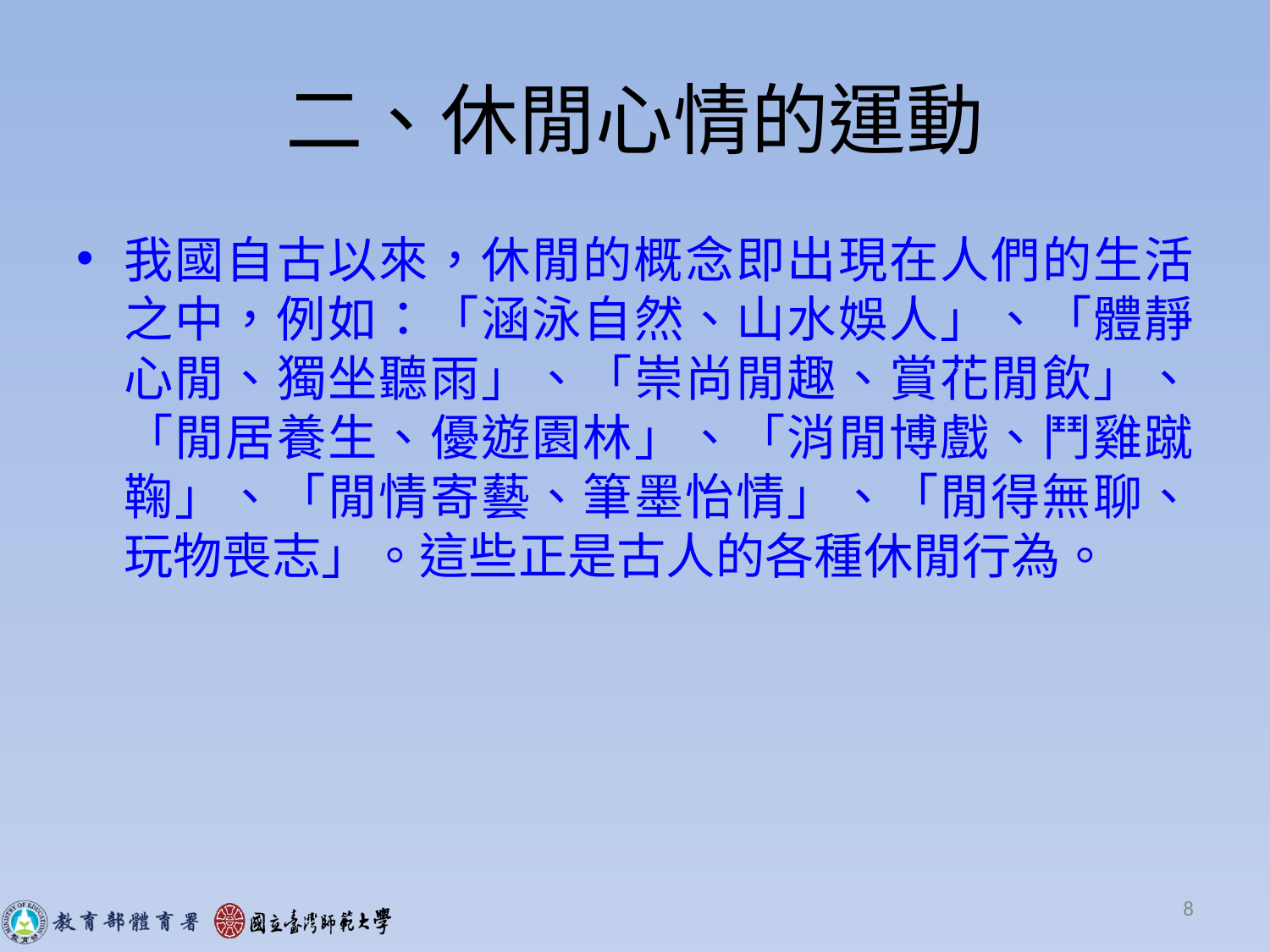

# 二、休閒心情的運動
我國自古以來，休閒的概念即出現在人們的生活之中，例如：「涵泳自然、山水娛人」、「體靜心閒、獨坐聽雨」、「崇尚閒趣、賞花閒飲」、「閒居養生、優遊園林」、「消閒博戲、鬥雞蹴鞠」、「閒情寄藝、筆墨怡情」、「閒得無聊、玩物喪志」。這些正是古人的各種休閒行為。
8